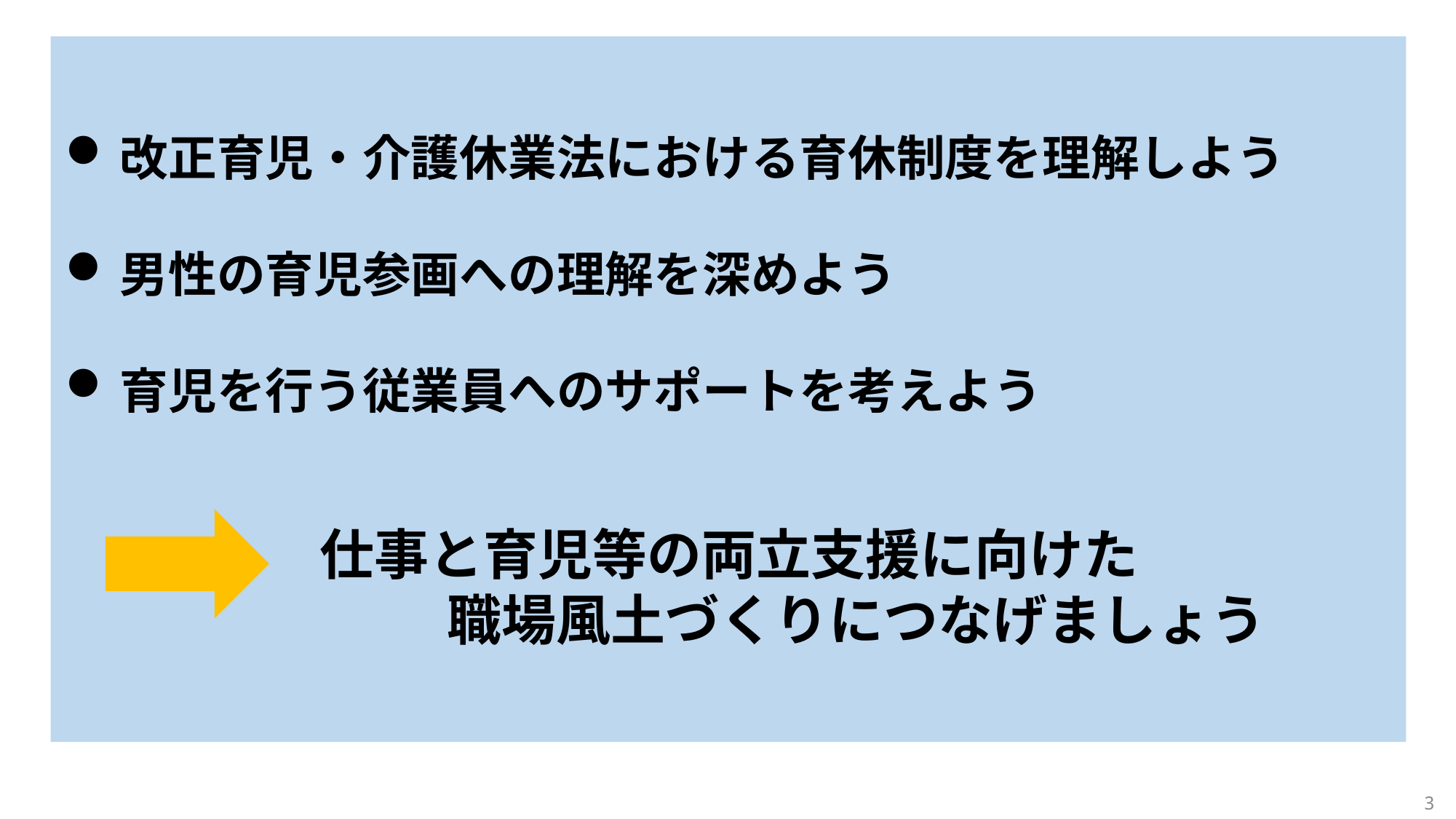

改正育児・介護休業法における育休制度を理解しよう

男性の育児参画への理解を深めよう

育児を行う従業員へのサポートを考えよう

　　　　　　仕事と育児等の両立支援に向けた
　　　　　　　職場風土づくりにつなげましょう

3